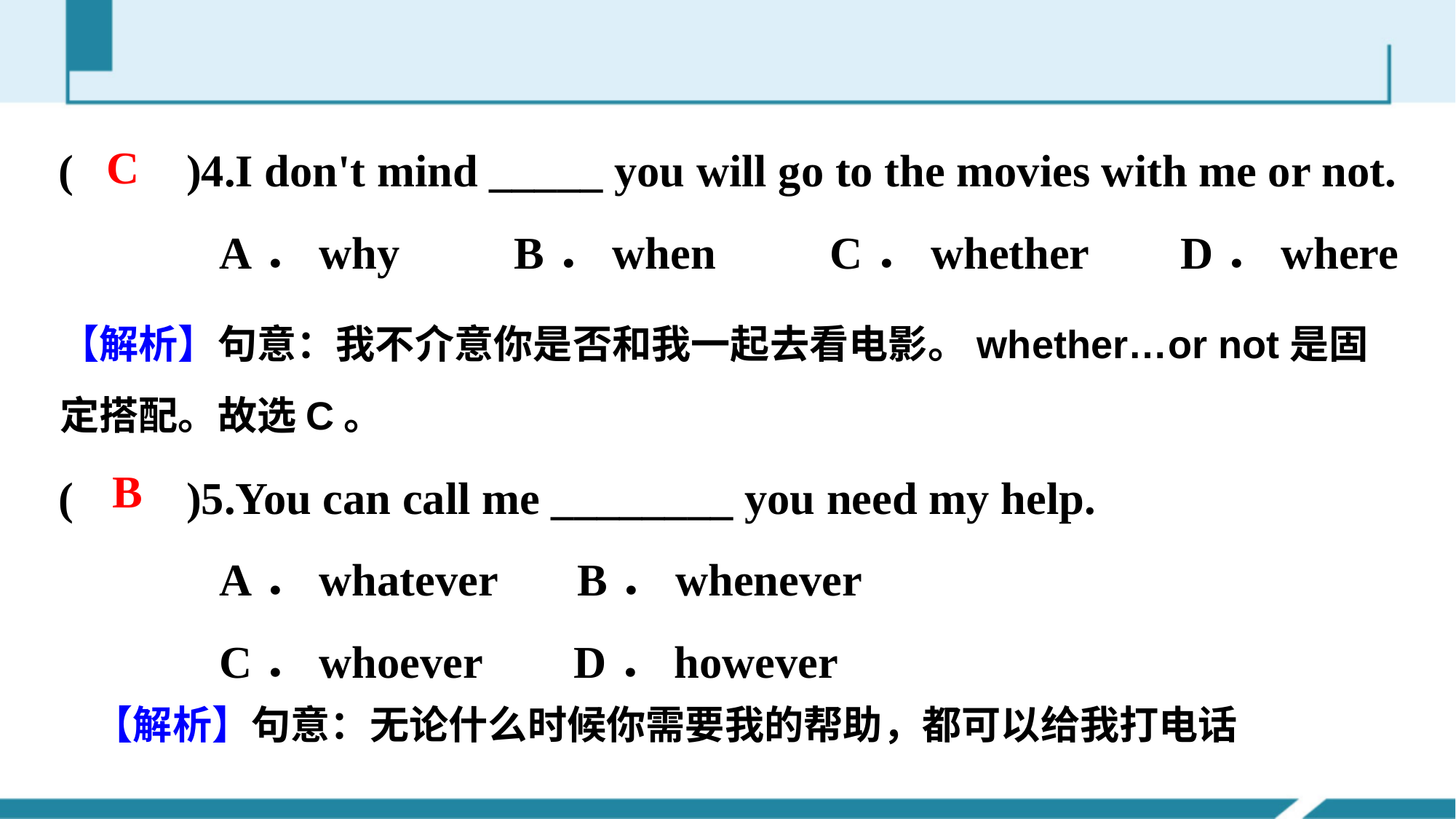

(　　)4.I don't mind _____ you will go to the movies with me or not.
              A．why          B．when          C．whether        D．where

(　　)5.You can call me ________ you need my help.
              A．whatever       B．whenever
              C．whoever        D．however
C
【解析】句意：我不介意你是否和我一起去看电影。whether…or not是固定搭配。故选C。
B
【解析】句意：无论什么时候你需要我的帮助，都可以给我打电话